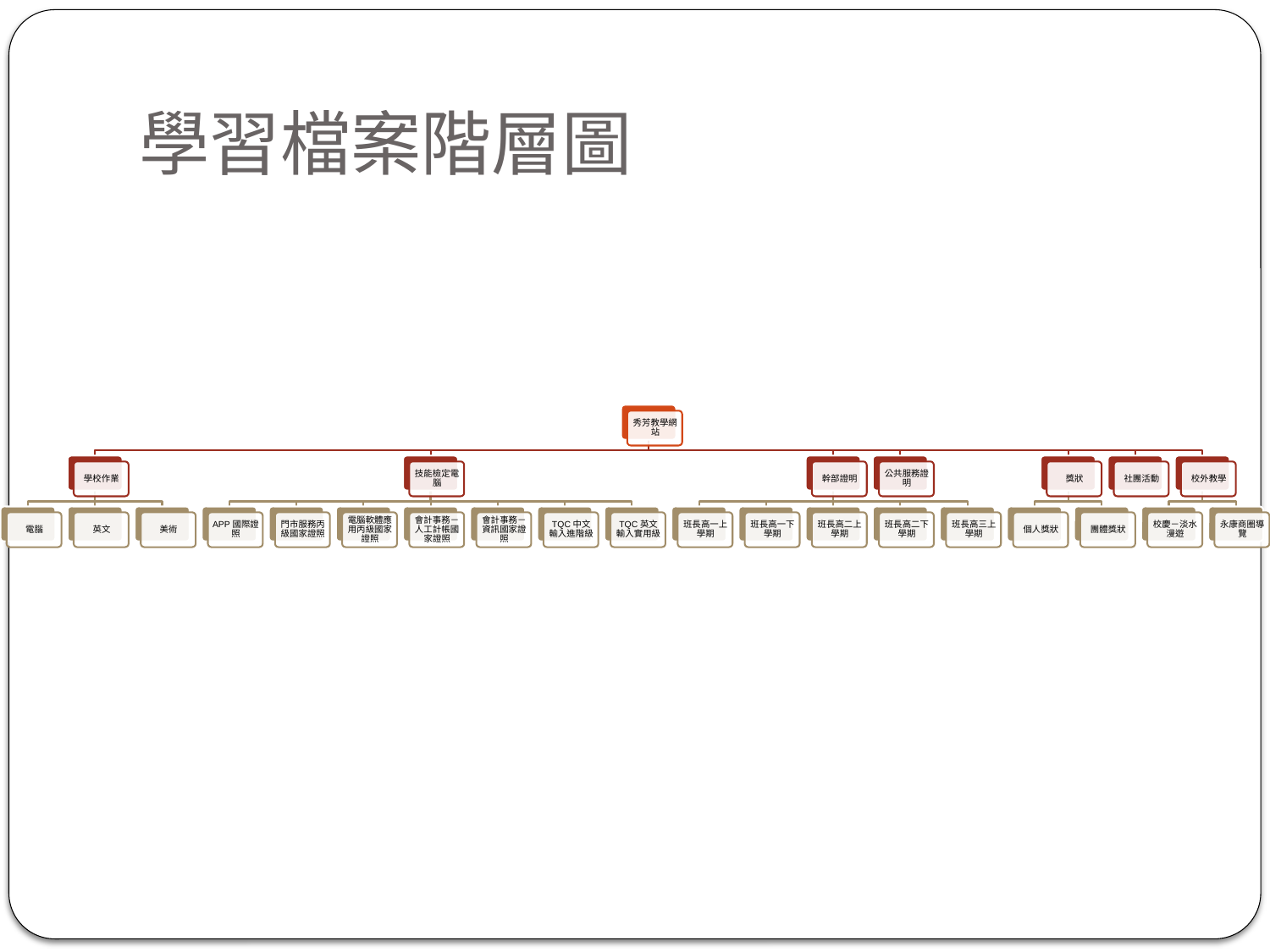

秀芳教學網站
學校作業
電腦
英文
美術
技能檢定電腦
APP國際證照
門市服務丙級國家證照
電腦軟體應用丙級國家證照
會計事務－人工計帳國家證照
會計事務－資訊國家證照
TQC中文輸入進階級
TQC英文輸入實用級
幹部證明
班長高一上學期
班長高一下學期
班長高二上學期
班長高二下學期
班長高三上學期
公共服務證明
獎狀
個人獎狀
團體獎狀
社團活動
校外教學
校慶－淡水漫遊
永康商圈導覽
# 學習檔案階層圖